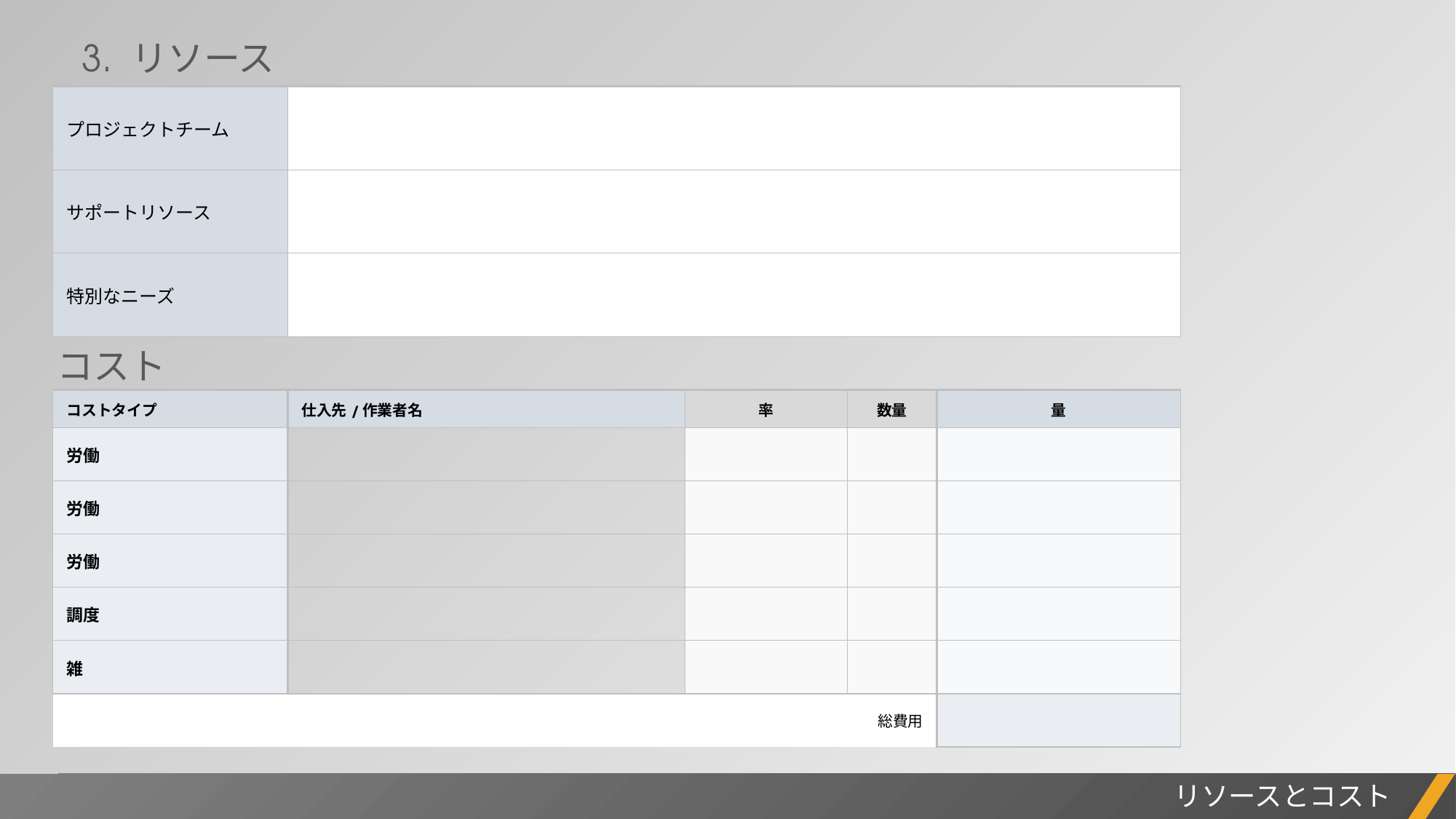

3. リソース
| プロジェクトチーム |  |
| --- | --- |
| サポートリソース |  |
| 特別なニーズ |  |
コスト
| コストタイプ | 仕入先/作業者名 |  | 率 | 数量 | 量 |
| --- | --- | --- | --- | --- | --- |
| 労働 |  |  |  |  |  |
| 労働 |  |  |  |  |  |
| 労働 |  |  |  |  |  |
| 調度 |  |  |  |  |  |
| 雑 |  |  |  |  |  |
|  |  |  | 総費用 |  |  |
プロジェクトレポート
リソースとコスト